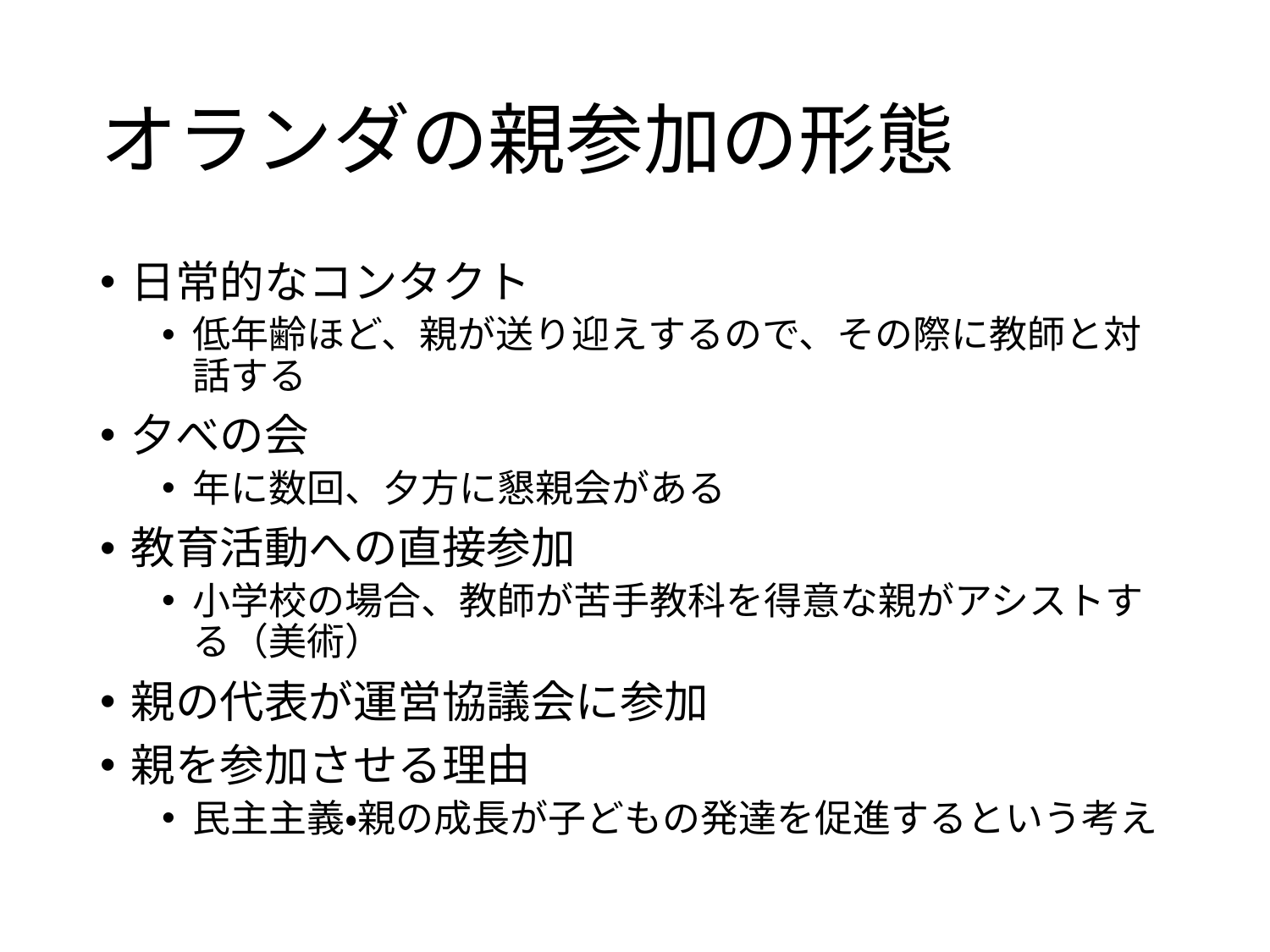

# オランダの親参加の形態
日常的なコンタクト
低年齢ほど、親が送り迎えするので、その際に教師と対話する
夕べの会
年に数回、夕方に懇親会がある
教育活動への直接参加
小学校の場合、教師が苦手教科を得意な親がアシストする（美術）
親の代表が運営協議会に参加
親を参加させる理由
民主主義・親の成長が子どもの発達を促進するという考え